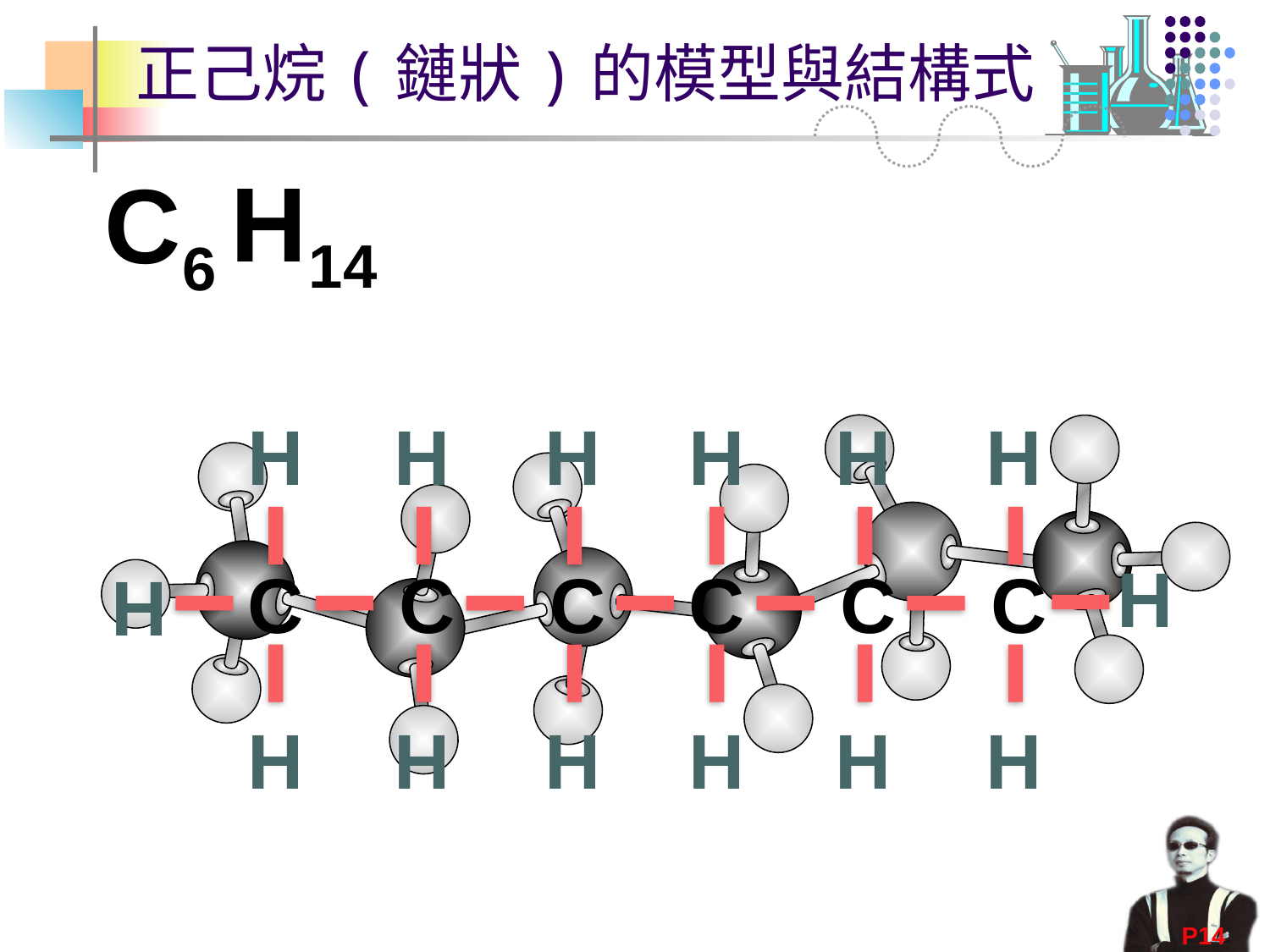

# 正己烷(鏈狀)的模型與結構式
H14
C6
H
H
H
H
H
H

H
C
C
C
C
C
C
H

H
H
H
H
H
H

P14